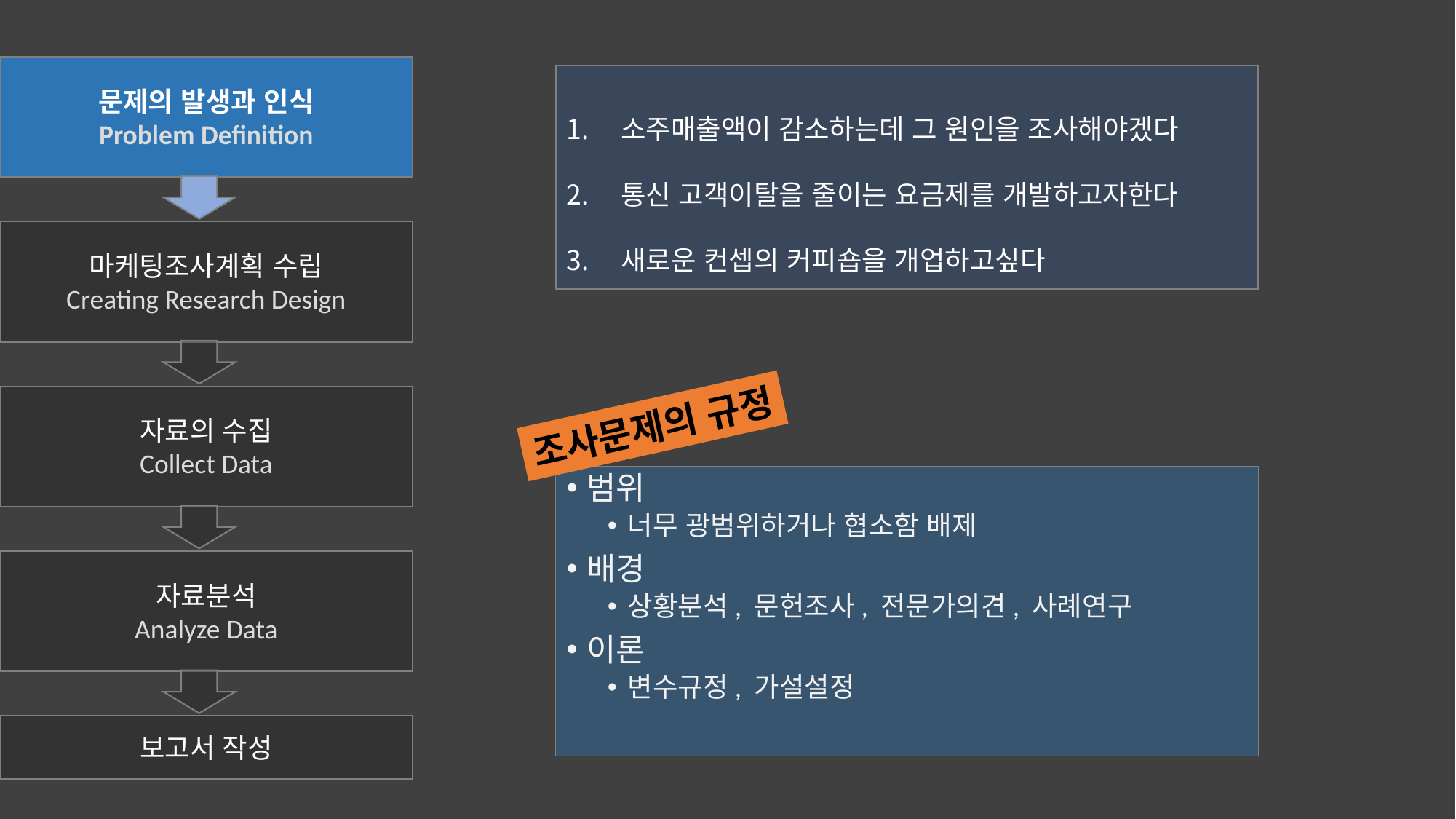

문제의 발생과 인식
Problem Definition
소주매출액이 감소하는데 그 원인을 조사해야겠다
통신 고객이탈을 줄이는 요금제를 개발하고자한다
새로운 컨셉의 커피숍을 개업하고싶다

마케팅조사계획 수립
Creating Research Design

자료의 수집
Collect Data
조사문제의 규정
범위
너무 광범위하거나 협소함 배제
배경
상황분석, 문헌조사, 전문가의견, 사례연구
이론
변수규정, 가설설정

자료분석
Analyze Data

보고서 작성